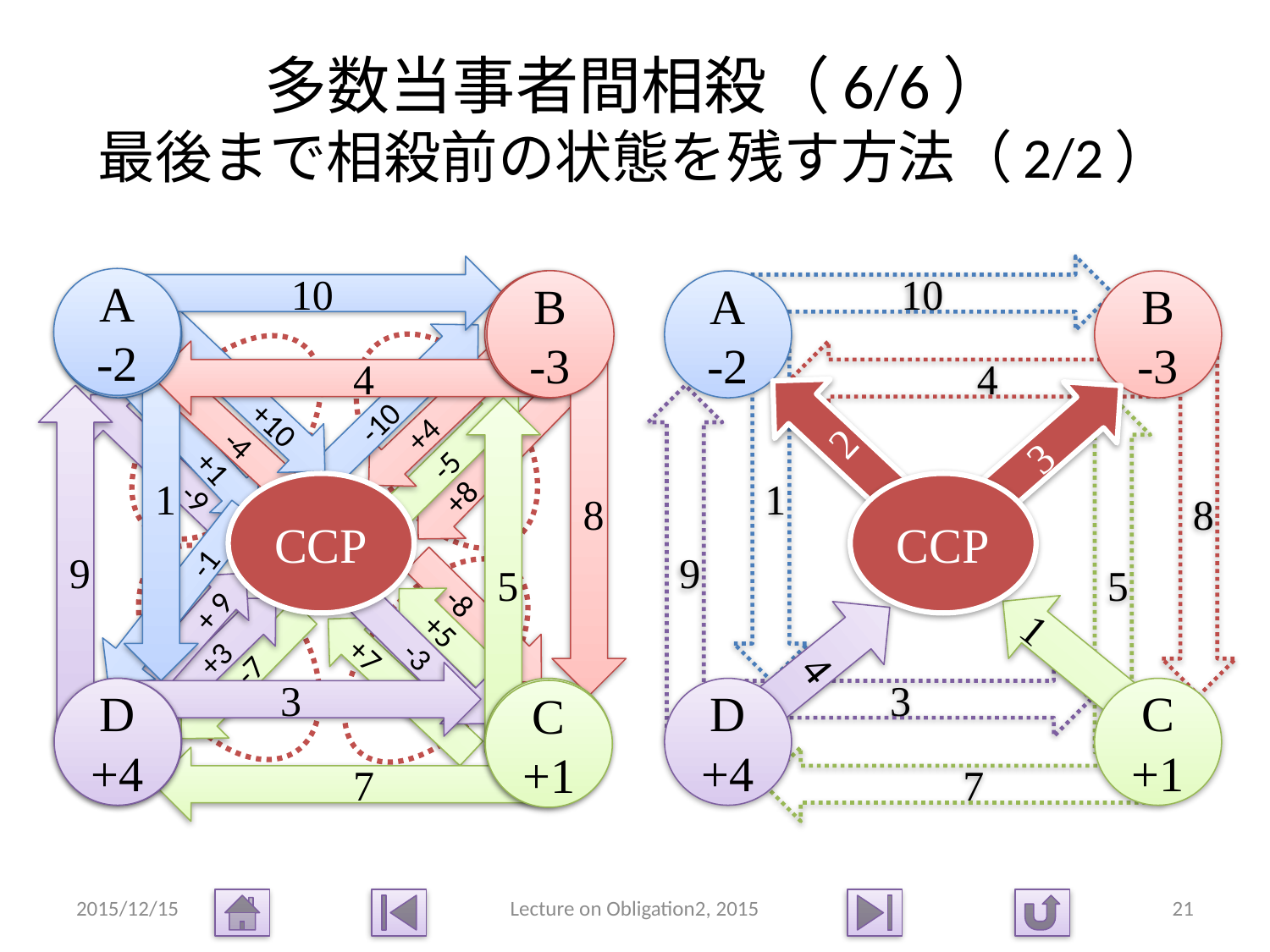

# 多数当事者間相殺（6/6） 最後まで相殺前の状態を残す方法（2/2）
10
10
A
-2
B
-3
A
B
A
-2
B
-3

1
1
4
4
8
8
2
               +10
        -10
9
9
    +4
    -4
5
5
3
          +1
      -5
           -9
  +8
CCP
CCP

          -1
4
     -8
          + 9
  +5
+3
1
-3
-7
 +7
3
3
D
+4
D
C
D
+4
C
+1
C
+1
7
7
2015/12/15
Lecture on Obligation2, 2015
21